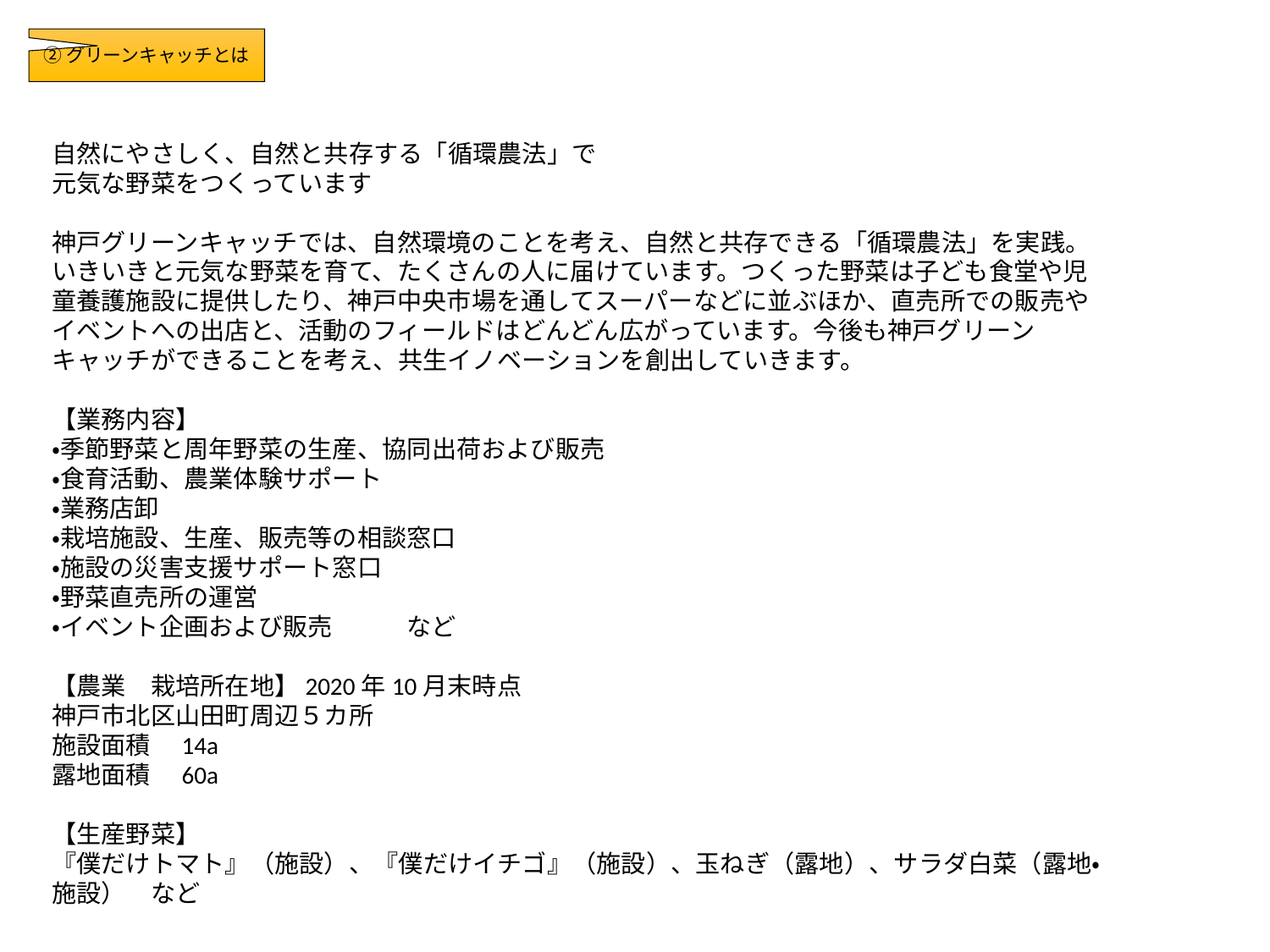

②グリーンキャッチとは
自然にやさしく、自然と共存する「循環農法」で
元気な野菜をつくっています

神戸グリーンキャッチでは、自然環境のことを考え、自然と共存できる「循環農法」を実践。いきいきと元気な野菜を育て、たくさんの人に届けています。つくった野菜は子ども食堂や児童養護施設に提供したり、神戸中央市場を通してスーパーなどに並ぶほか、直売所での販売やイベントへの出店と、活動のフィールドはどんどん広がっています。今後も神戸グリーンキャッチができることを考え、共生イノベーションを創出していきます。

【業務内容】
・季節野菜と周年野菜の生産、協同出荷および販売
・食育活動、農業体験サポート
・業務店卸
・栽培施設、生産、販売等の相談窓口
・施設の災害支援サポート窓口
・野菜直売所の運営
・イベント企画および販売　　　など

【農業　栽培所在地】2020年10月末時点
神戸市北区山田町周辺５カ所
施設面積　14a
露地面積　60a

【生産野菜】
『僕だけトマト』（施設）、『僕だけイチゴ』（施設）、玉ねぎ（露地）、サラダ白菜（露地・施設）　など